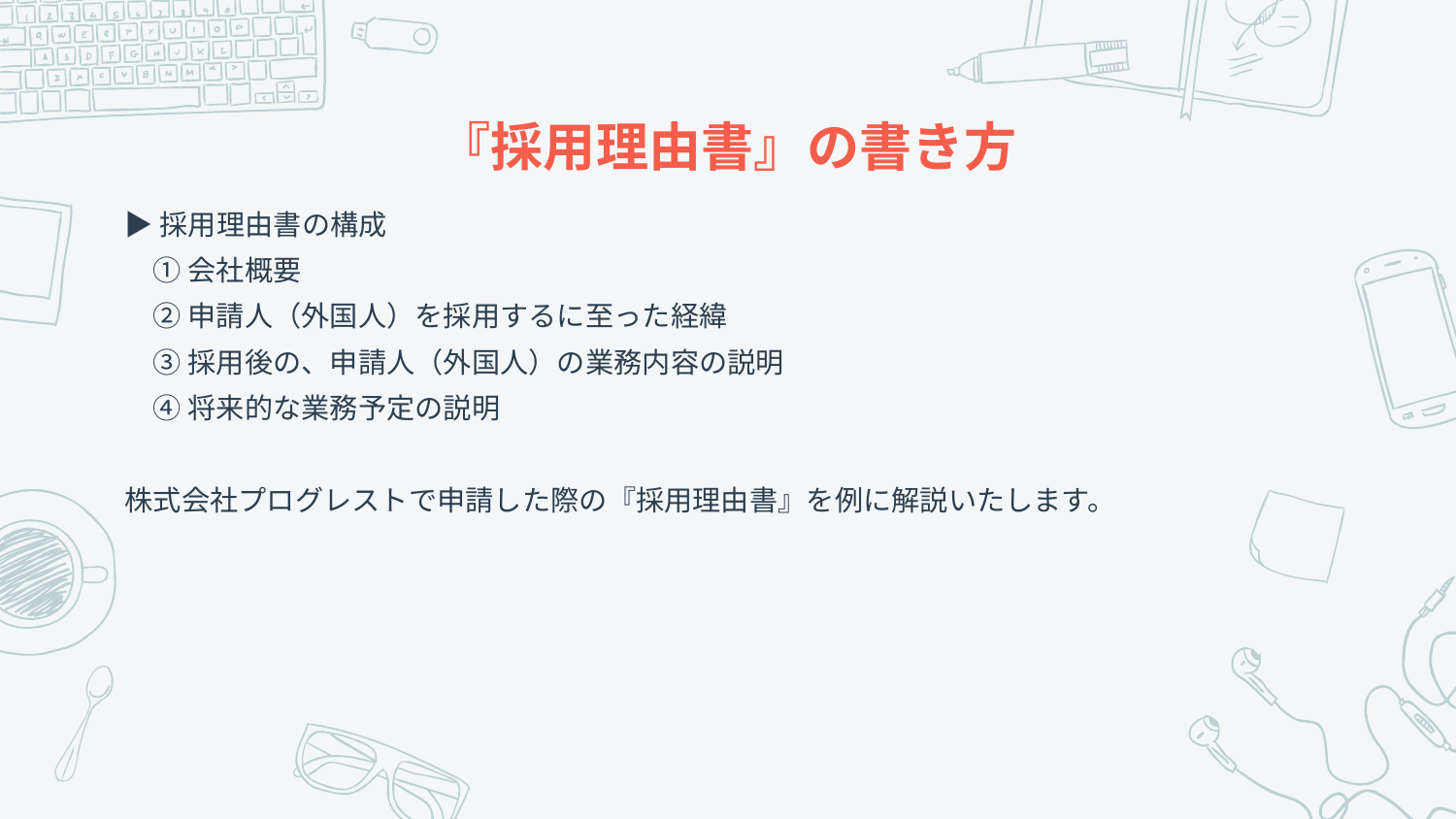

# 『採用理由書』の書き方
▶採用理由書の構成
　① 会社概要
　② 申請人（外国人）を採用するに至った経緯
　③ 採用後の、申請人（外国人）の業務内容の説明
　④ 将来的な業務予定の説明

株式会社プログレストで申請した際の『採用理由書』を例に解説いたします。